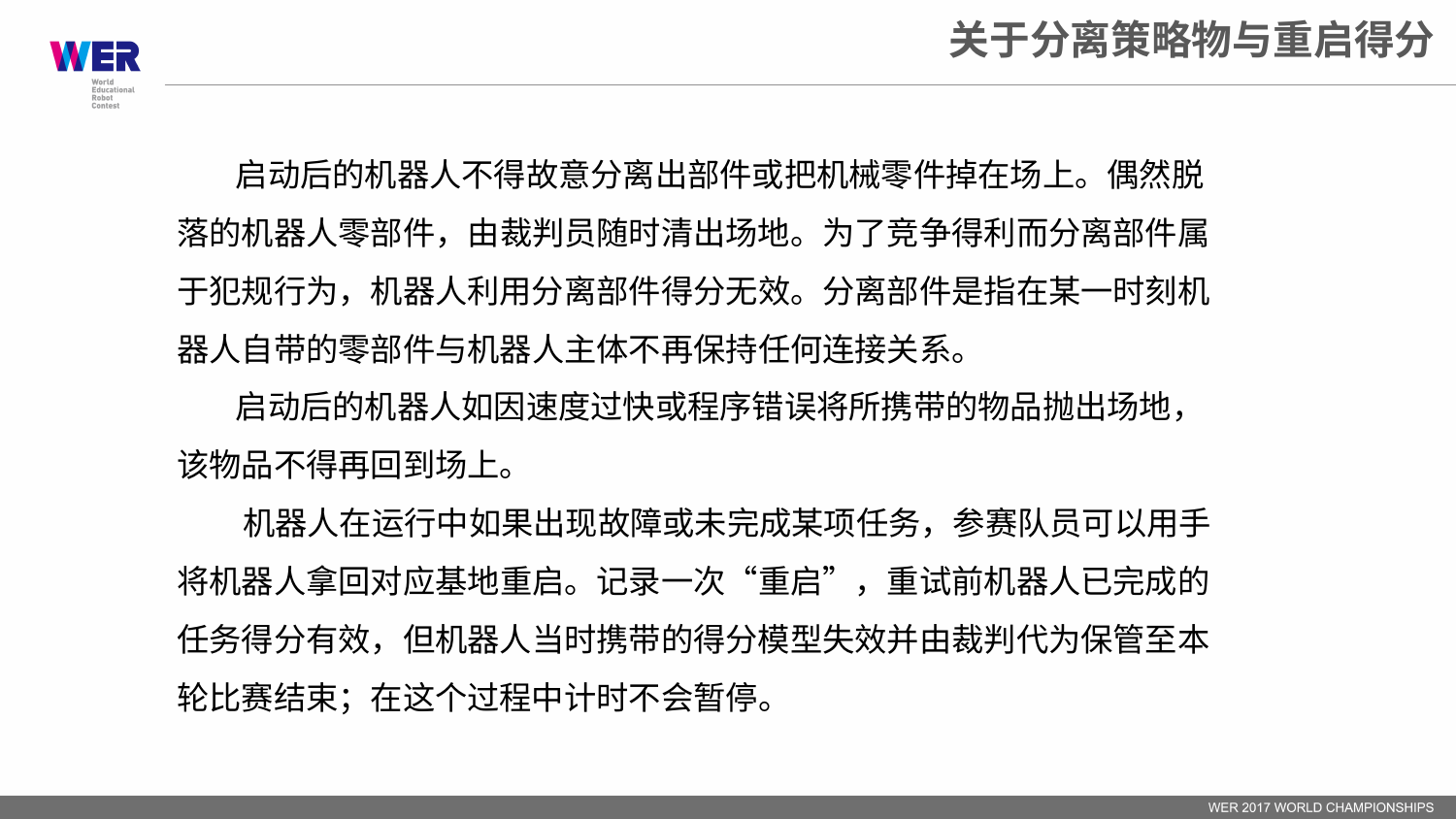

关于分离策略物与重启得分
       启动后的机器人不得故意分离出部件或把机械零件掉在场上。偶然脱落的机器人零部件，由裁判员随时清出场地。为了竞争得利而分离部件属于犯规行为，机器人利用分离部件得分无效。分离部件是指在某一时刻机器人自带的零部件与机器人主体不再保持任何连接关系。
       启动后的机器人如因速度过快或程序错误将所携带的物品抛出场地，该物品不得再回到场上。
        机器人在运行中如果出现故障或未完成某项任务，参赛队员可以用手将机器人拿回对应基地重启。记录一次“重启”，重试前机器人已完成的任务得分有效，但机器人当时携带的得分模型失效并由裁判代为保管至本轮比赛结束；在这个过程中计时不会暂停。